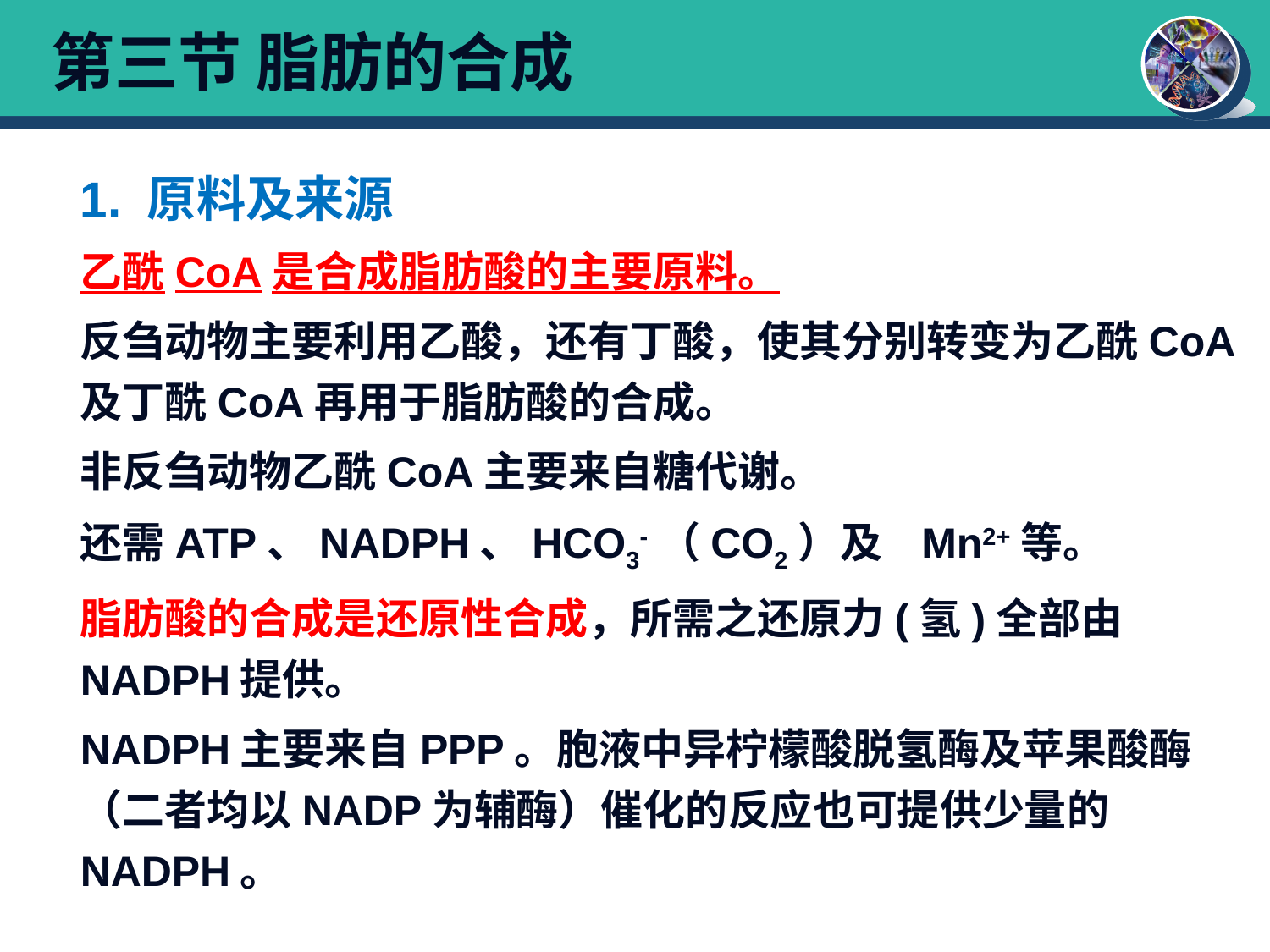

# 第三节 脂肪的合成
1. 原料及来源
乙酰CoA是合成脂肪酸的主要原料。
反刍动物主要利用乙酸，还有丁酸，使其分别转变为乙酰CoA及丁酰CoA再用于脂肪酸的合成。
非反刍动物乙酰CoA主要来自糖代谢。
还需ATP、NADPH、HCO3-（CO2）及   Mn2+等。
脂肪酸的合成是还原性合成，所需之还原力(氢)全部由NADPH提供。
NADPH主要来自PPP。胞液中异柠檬酸脱氢酶及苹果酸酶（二者均以NADP为辅酶）催化的反应也可提供少量的NADPH。